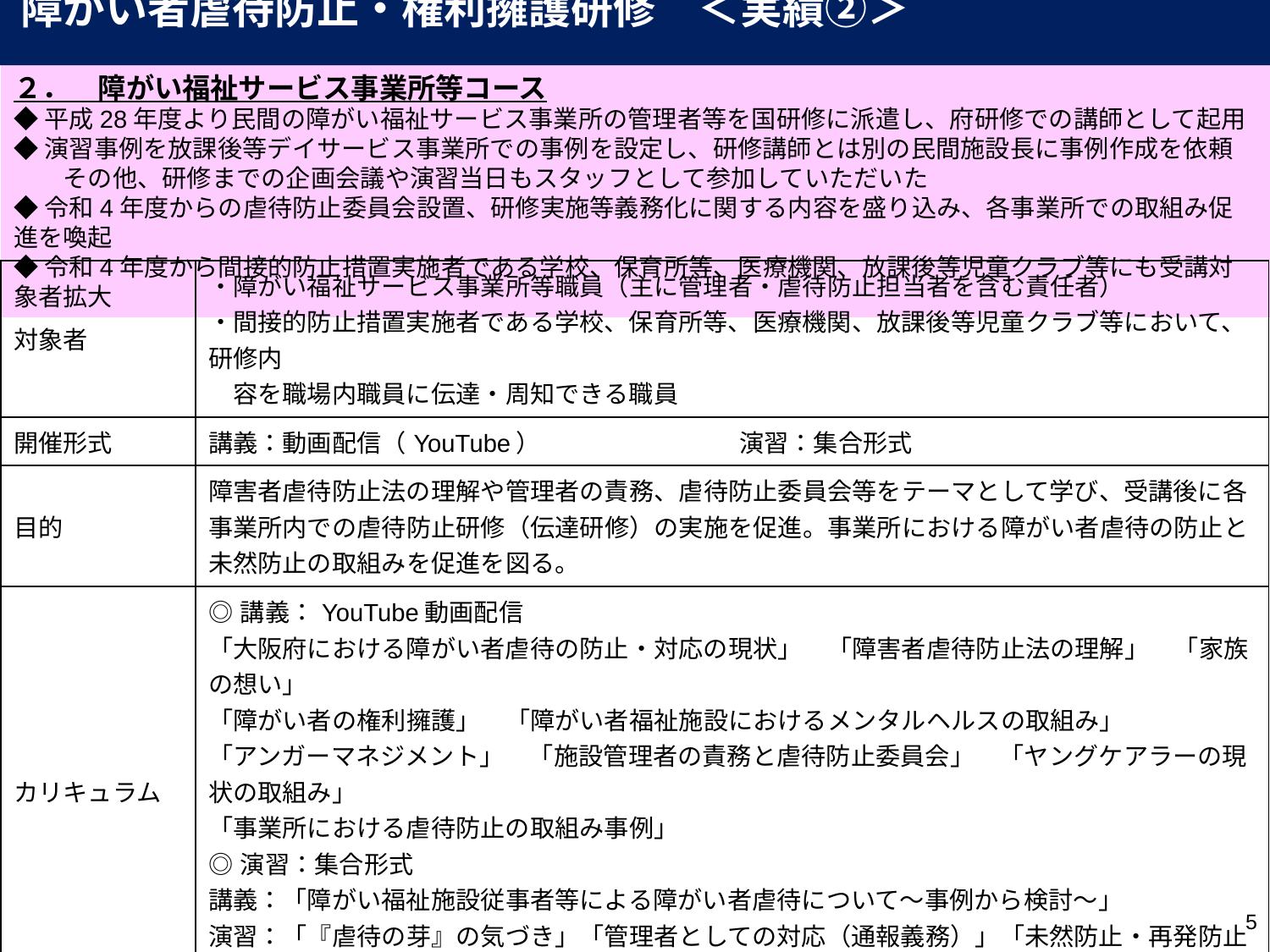

障がい者虐待防止・権利擁護研修　＜実績②＞

２．　障がい福祉サービス事業所等コース
◆平成28年度より民間の障がい福祉サービス事業所の管理者等を国研修に派遣し、府研修での講師として起用
◆演習事例を放課後等デイサービス事業所での事例を設定し、研修講師とは別の民間施設長に事例作成を依頼
　　その他、研修までの企画会議や演習当日もスタッフとして参加していただいた
◆令和4年度からの虐待防止委員会設置、研修実施等義務化に関する内容を盛り込み、各事業所での取組み促進を喚起
◆令和4年度から間接的防止措置実施者である学校、保育所等、医療機関、放課後等児童クラブ等にも受講対象者拡大
| 対象者 | ・障がい福祉サービス事業所等職員（主に管理者・虐待防止担当者を含む責任者） ・間接的防止措置実施者である学校、保育所等、医療機関、放課後等児童クラブ等において、研修内 　容を職場内職員に伝達・周知できる職員 |
| --- | --- |
| 開催形式 | 講義：動画配信（YouTube）　　　　　　　　演習：集合形式 |
| 目的 | 障害者虐待防止法の理解や管理者の責務、虐待防止委員会等をテーマとして学び、受講後に各事業所内での虐待防止研修（伝達研修）の実施を促進。事業所における障がい者虐待の防止と未然防止の取組みを促進を図る。 |
| カリキュラム | ◎講義：YouTube動画配信 「大阪府における障がい者虐待の防止・対応の現状」　「障害者虐待防止法の理解」　「家族の想い」 「障がい者の権利擁護」　「障がい者福祉施設におけるメンタルヘルスの取組み」 「アンガーマネジメント」　「施設管理者の責務と虐待防止委員会」　「ヤングケアラーの現状の取組み」 「事業所における虐待防止の取組み事例」 ◎演習：集合形式 講義：「障がい福祉施設従事者等による障がい者虐待について～事例から検討～」 演習：「『虐待の芽』の気づき」「管理者としての対応（通報義務）」「未然防止・再発防止策について」 |
| 開催時期 | 動画公開期間：令和５年1１月２７日～令和６年１月３１日 |
| 過去実績 （受講者数） | 令和2年度：1,326名　　　　　　　　※令和2年度以降はYouTube動画配信 令和3年度：　　975名　　　　　　　　※受講者数については受講決定通知メール送付者数を計上 令和4年度：1,318名　　　　　　　　 令和5年度：　　９４７名 |
5